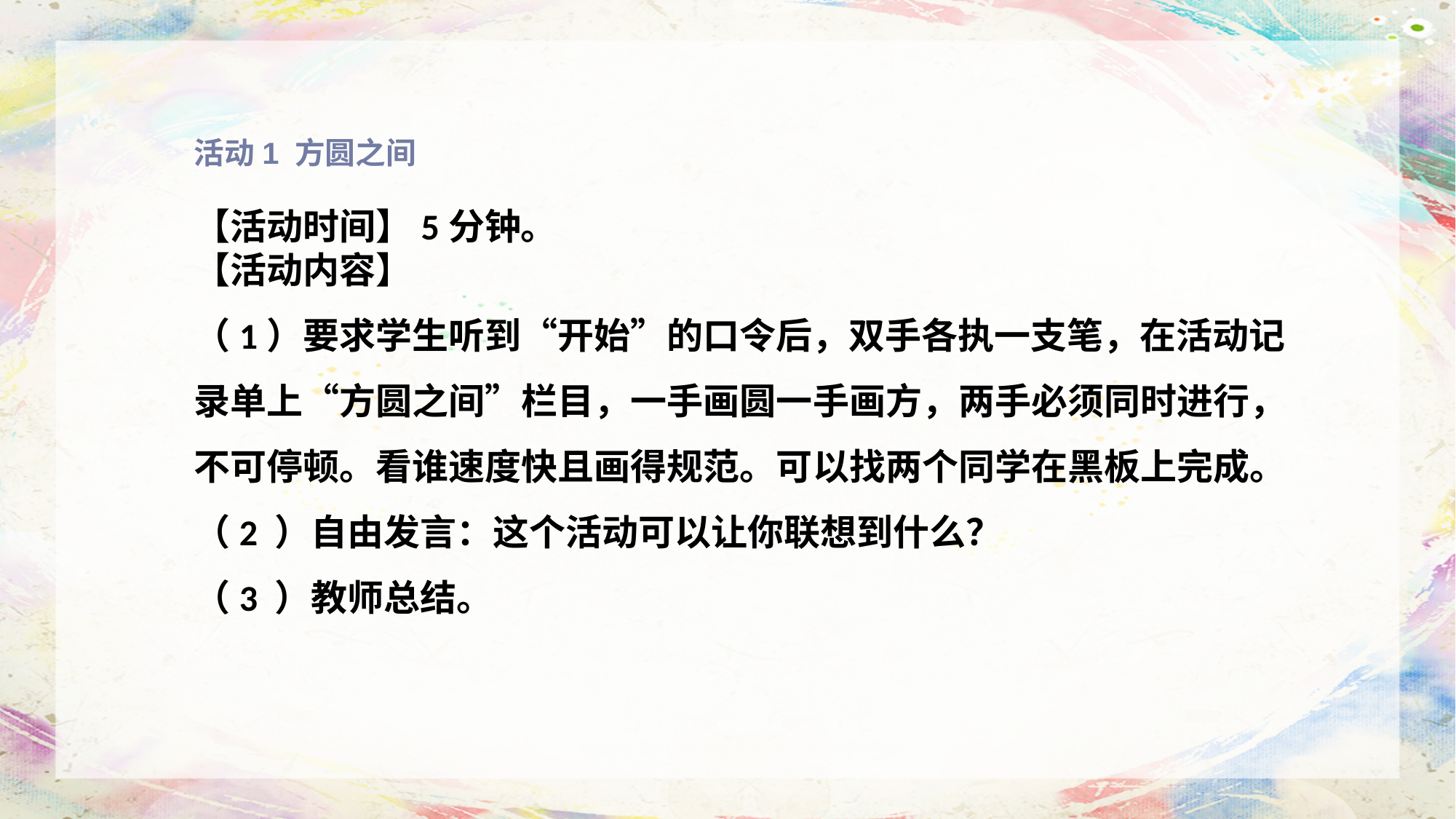

活动1 方圆之间

【活动时间】5分钟。
【活动内容】
（1）要求学生听到“开始”的口令后，双手各执一支笔，在活动记录单上“方圆之间”栏目，一手画圆一手画方，两手必须同时进行，不可停顿。看谁速度快且画得规范。可以找两个同学在黑板上完成。
（2 ）自由发言：这个活动可以让你联想到什么？
（3 ）教师总结。